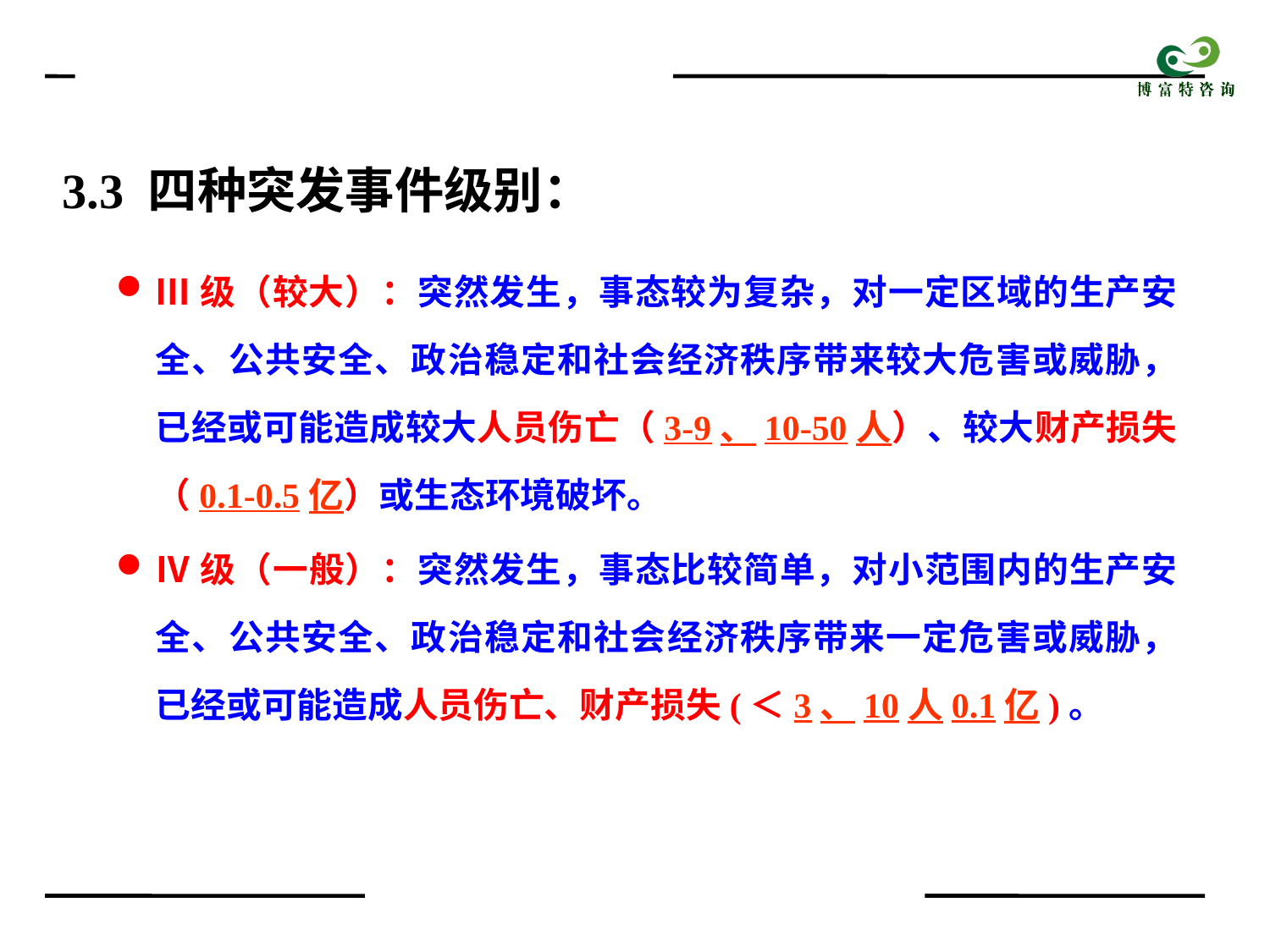

3.3 四种突发事件级别：
Ⅲ级（较大）：突然发生，事态较为复杂，对一定区域的生产安全、公共安全、政治稳定和社会经济秩序带来较大危害或威胁，已经或可能造成较大人员伤亡（3-9、10-50人）、较大财产损失（0.1-0.5亿）或生态环境破坏。
Ⅳ级（一般）：突然发生，事态比较简单，对小范围内的生产安全、公共安全、政治稳定和社会经济秩序带来一定危害或威胁，已经或可能造成人员伤亡、财产损失(＜3、10人0.1亿)。